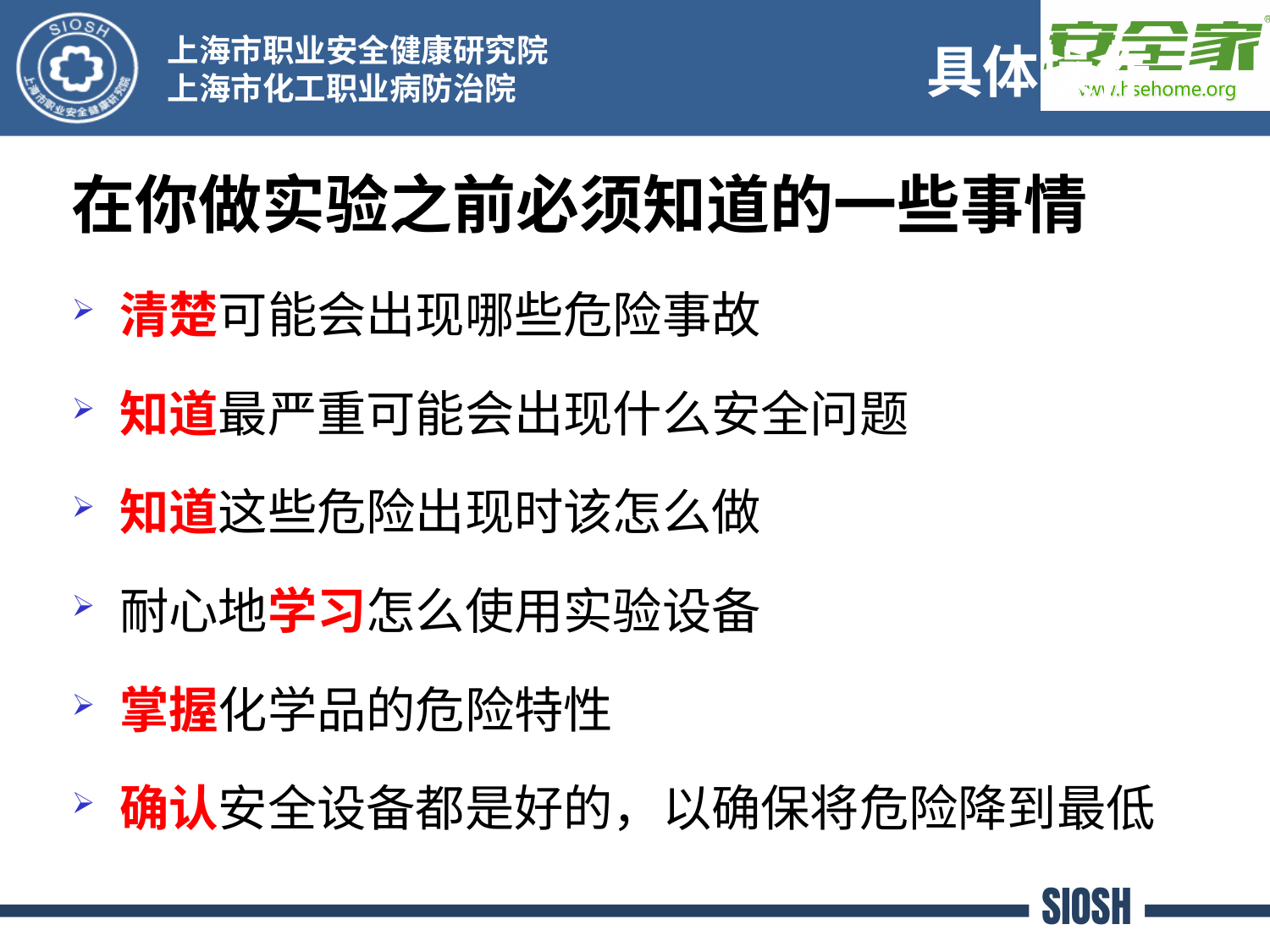

具体操作
在你做实验之前必须知道的一些事情
清楚可能会出现哪些危险事故
知道最严重可能会出现什么安全问题
知道这些危险出现时该怎么做
耐心地学习怎么使用实验设备
掌握化学品的危险特性
确认安全设备都是好的，以确保将危险降到最低